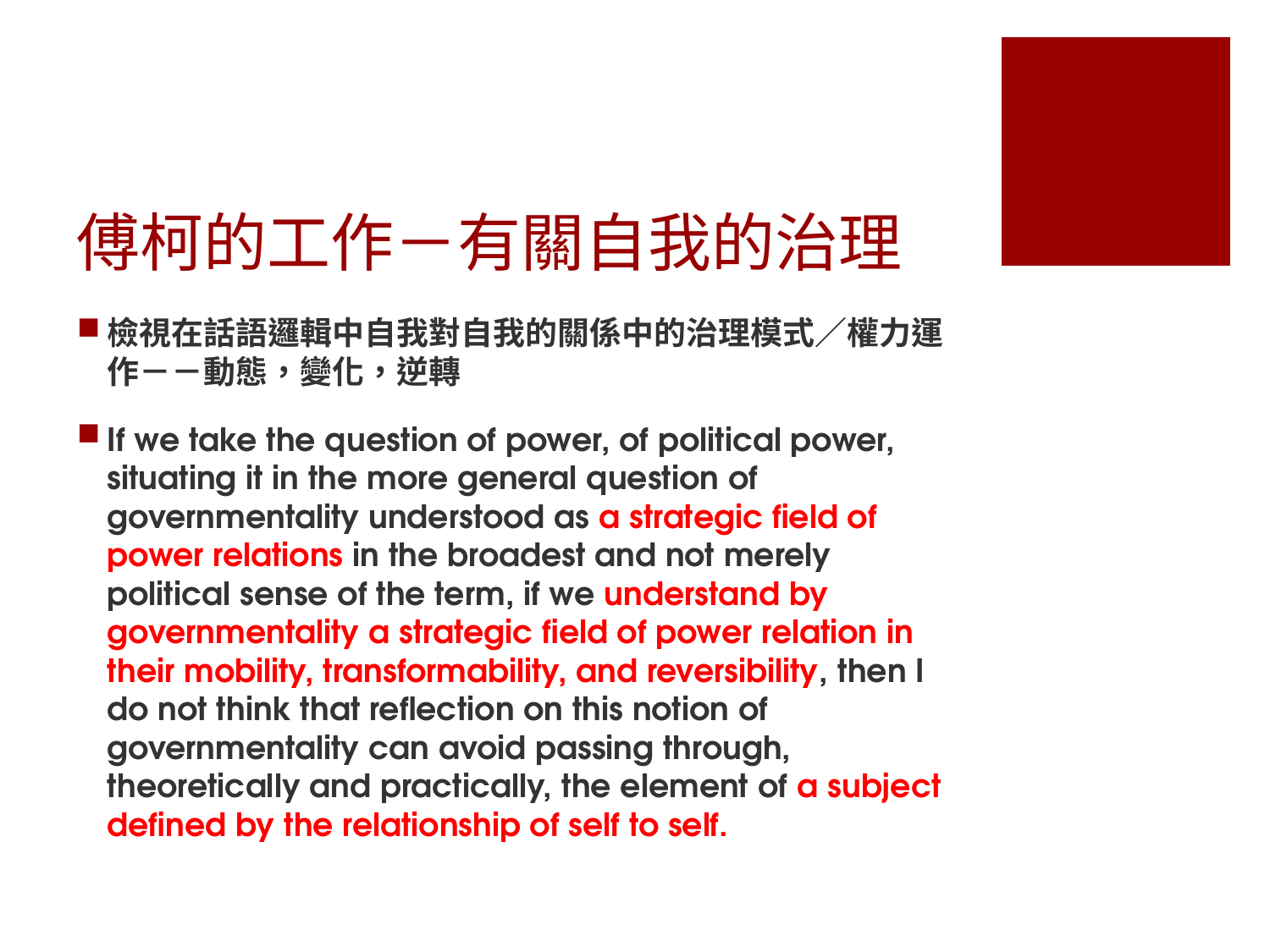

# 傅柯的工作－有關自我的治理
檢視在話語邏輯中自我對自我的關係中的治理模式／權力運作－－動態，變化，逆轉
If we take the question of power, of political power, situating it in the more general question of governmentality understood as a strategic field of power relations in the broadest and not merely political sense of the term, if we understand by governmentality a strategic field of power relation in their mobility, transformability, and reversibility, then I do not think that reflection on this notion of governmentality can avoid passing through, theoretically and practically, the element of a subject defined by the relationship of self to self.